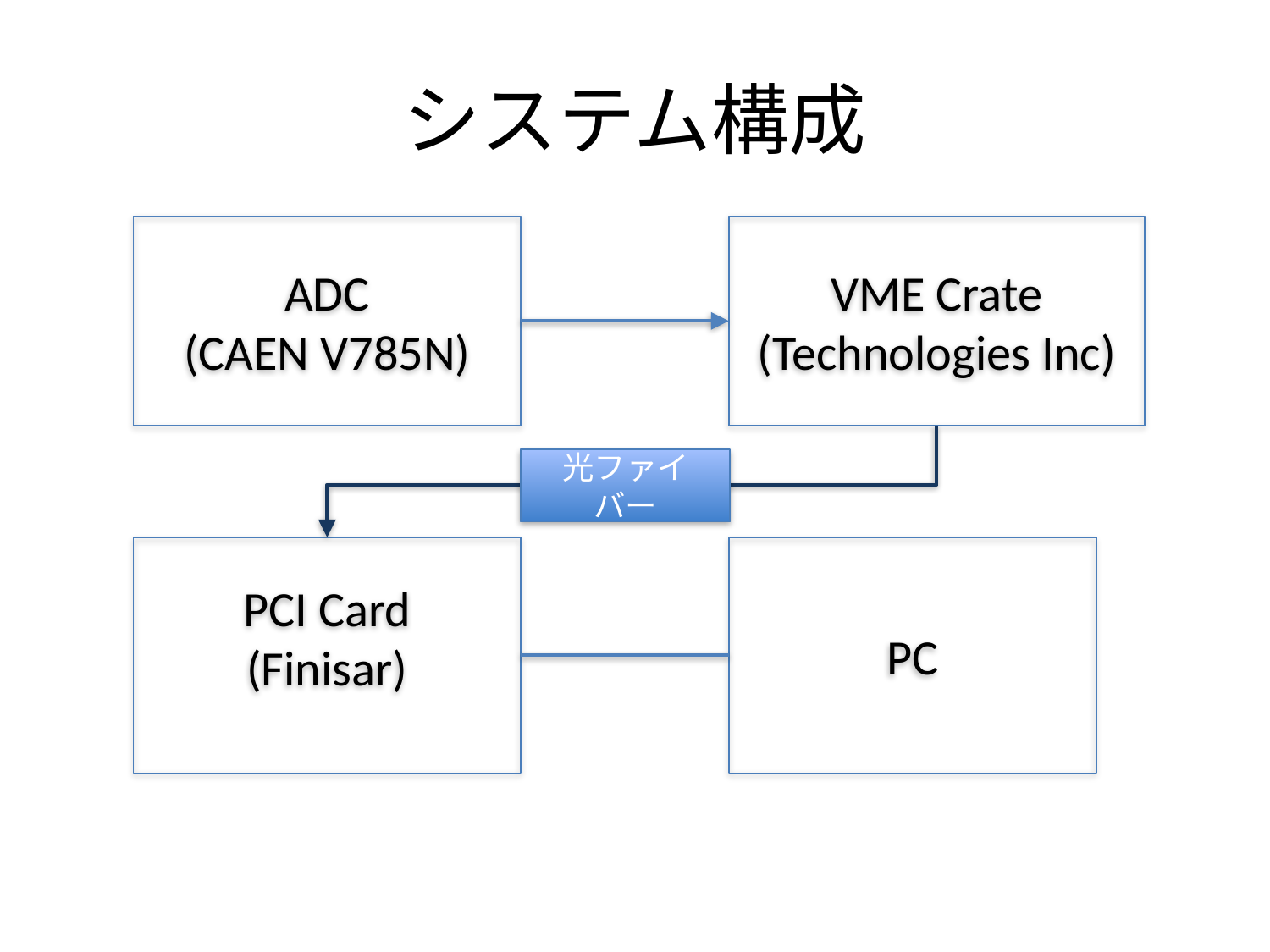

# システム構成
ADC
(CAEN V785N)
VME Crate
(Technologies Inc)
光ファイバー
PCI Card
(Finisar)

PC